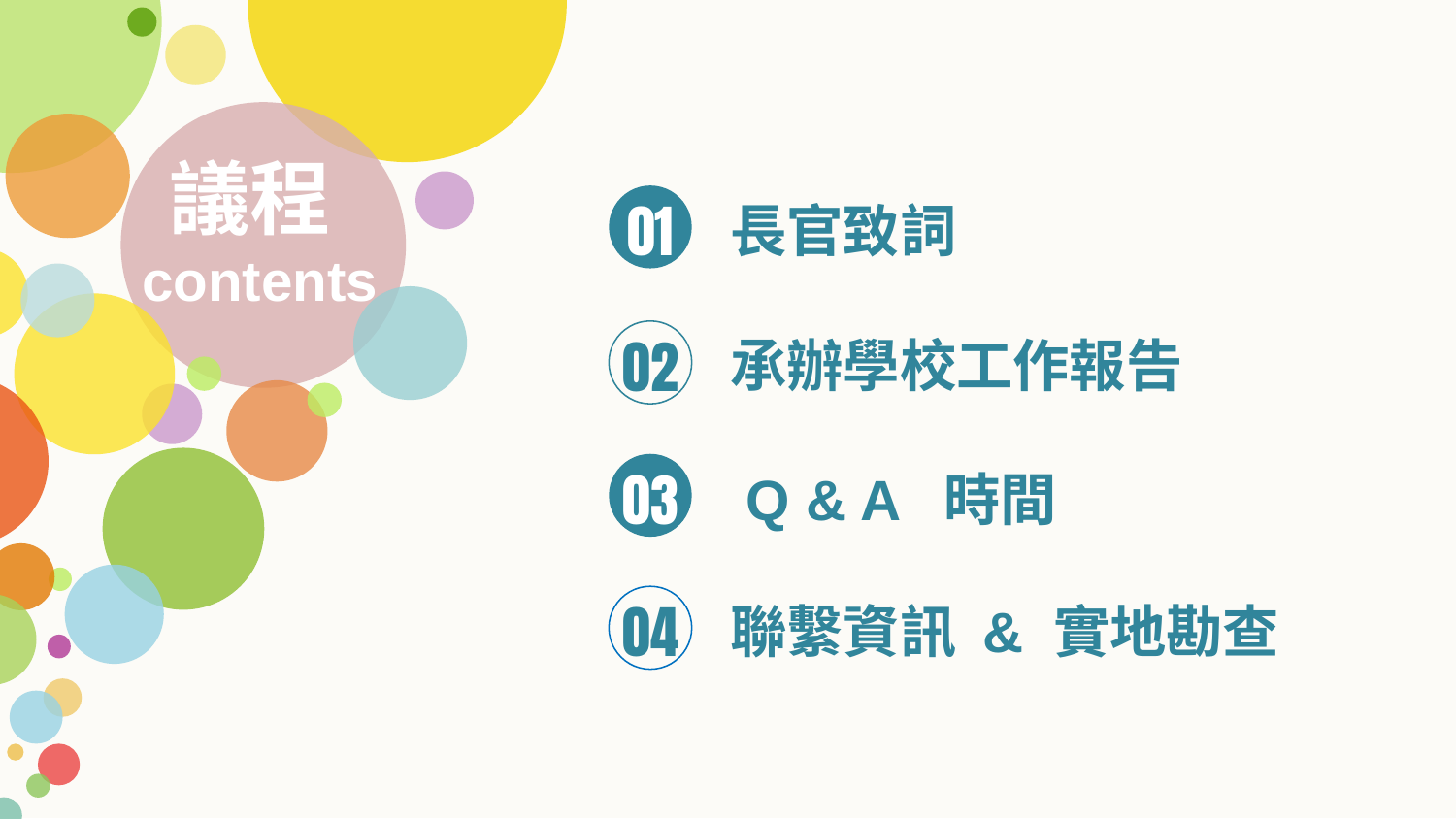

議程contents

長官致詞
01

承辦學校工作報告
02

 Q & A  時間
03

聯繫資訊 & 實地勘查
04